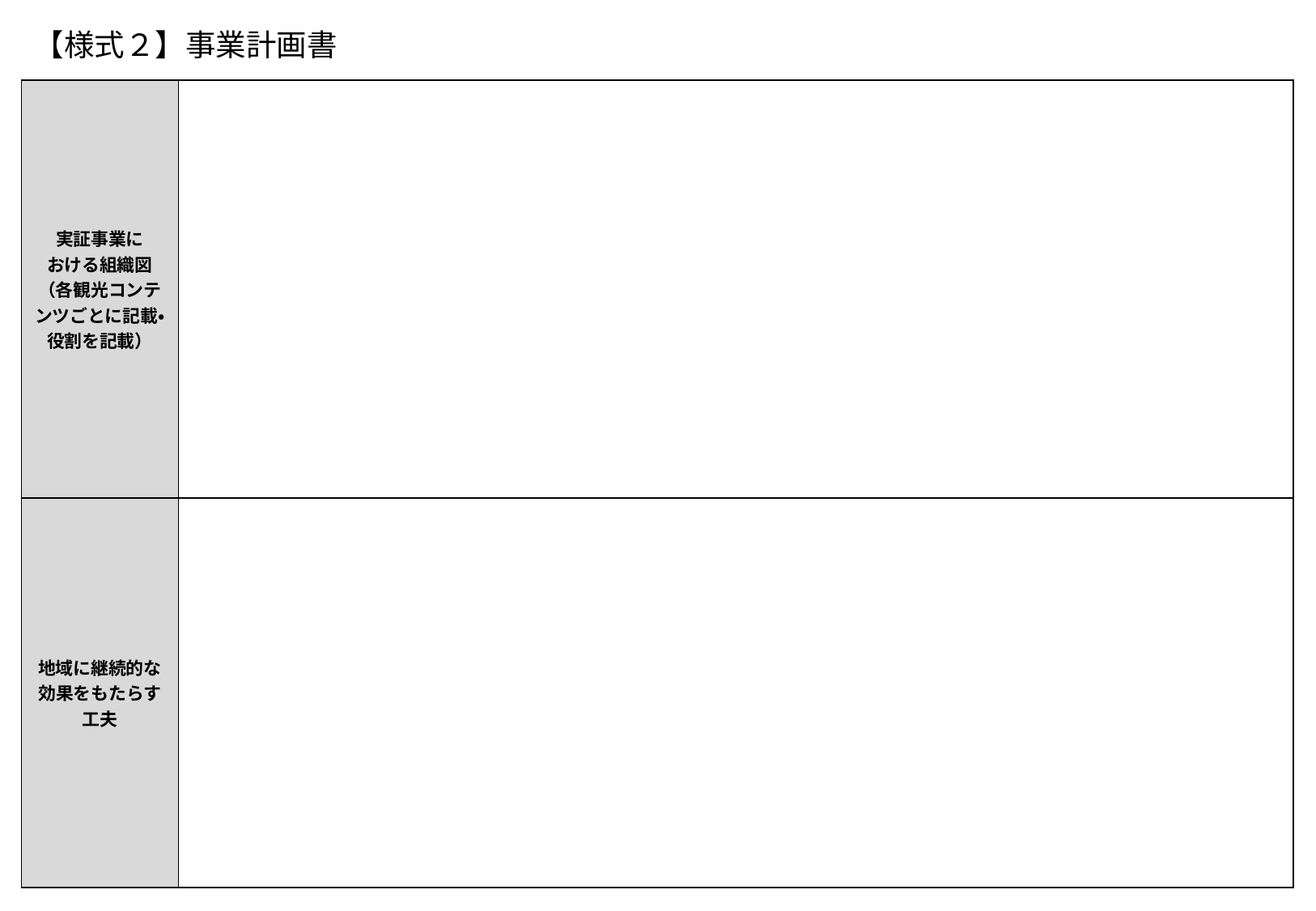

【様式２】事業計画書
| 実証事業に おける組織図 （各観光コンテンツごとに記載・役割を記載） |  |
| --- | --- |
| 地域に継続的な効果をもたらす 工夫 |  |